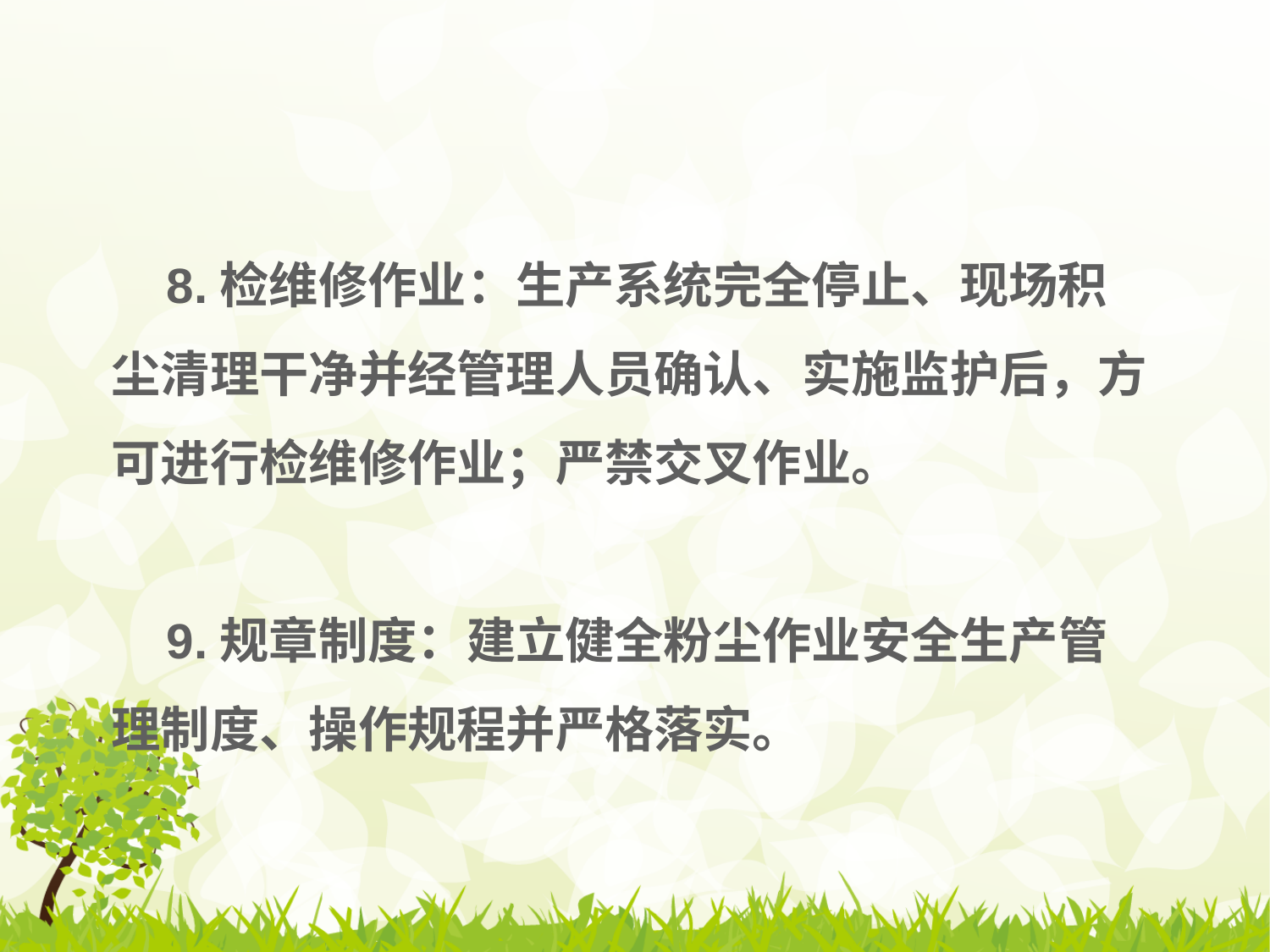

8.检维修作业：生产系统完全停止、现场积尘清理干净并经管理人员确认、实施监护后，方可进行检维修作业；严禁交叉作业。

    9.规章制度：建立健全粉尘作业安全生产管理制度、操作规程并严格落实。